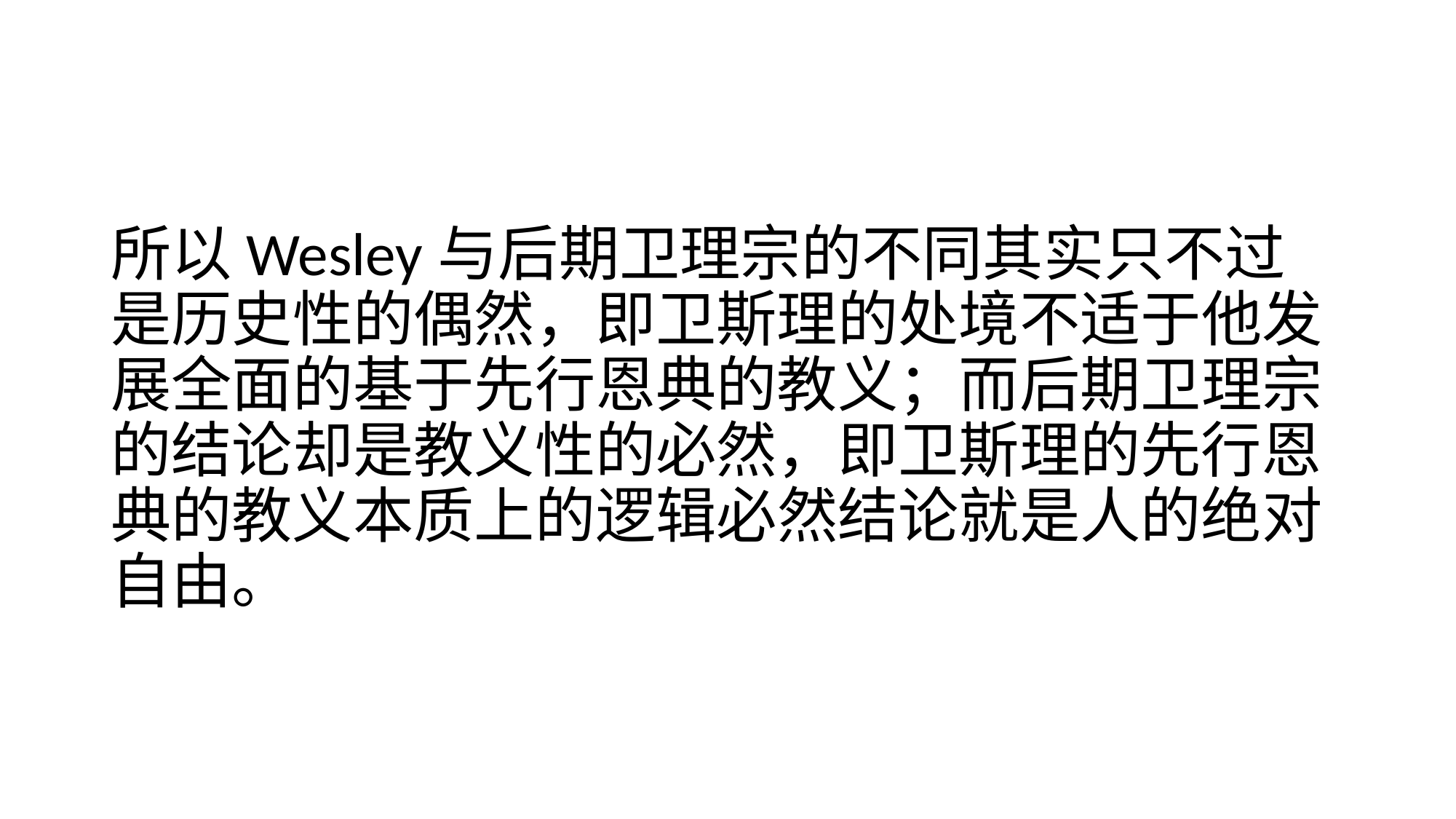

#
所以Wesley与后期卫理宗的不同其实只不过是历史性的偶然，即卫斯理的处境不适于他发展全面的基于先行恩典的教义；而后期卫理宗的结论却是教义性的必然，即卫斯理的先行恩典的教义本质上的逻辑必然结论就是人的绝对自由。